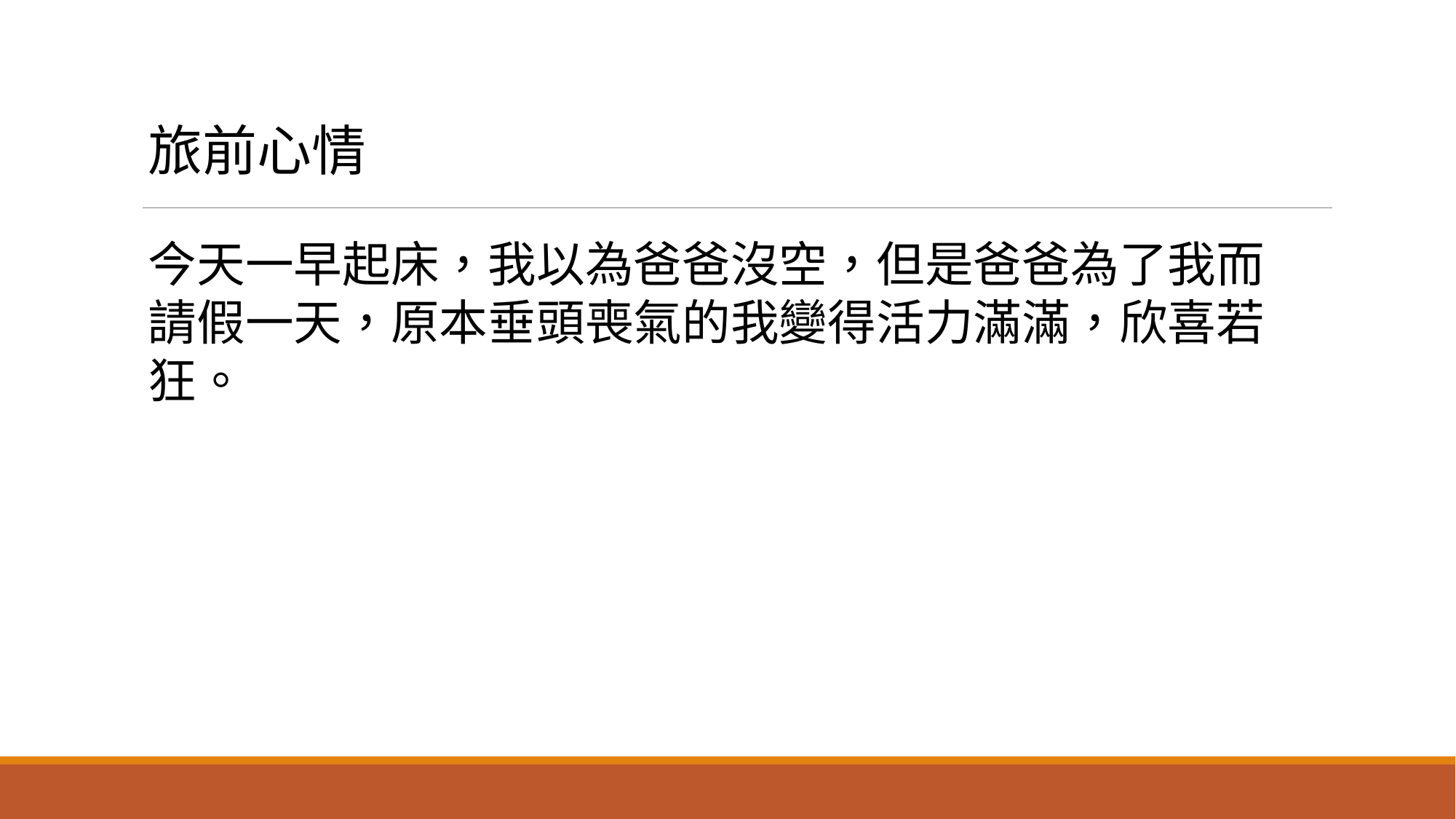

旅前心情
今天一早起床，我以為爸爸沒空，但是爸爸為了我而請假一天，原本垂頭喪氣的我變得活力滿滿，欣喜若狂。